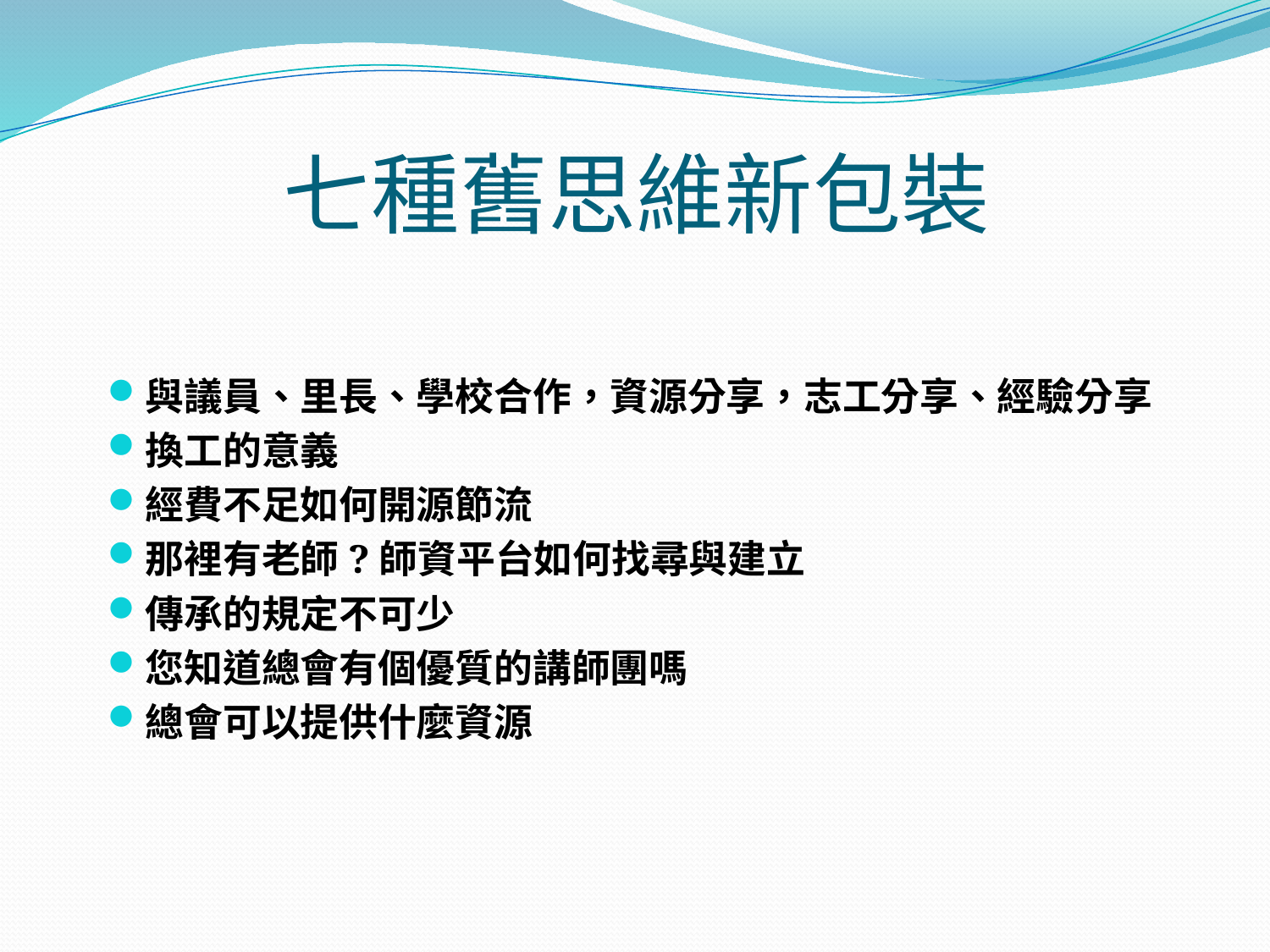

# 七種舊思維新包裝
與議員、里長、學校合作，資源分享，志工分享、經驗分享
換工的意義
經費不足如何開源節流
那裡有老師?師資平台如何找尋與建立
傳承的規定不可少
您知道總會有個優質的講師團嗎
總會可以提供什麼資源